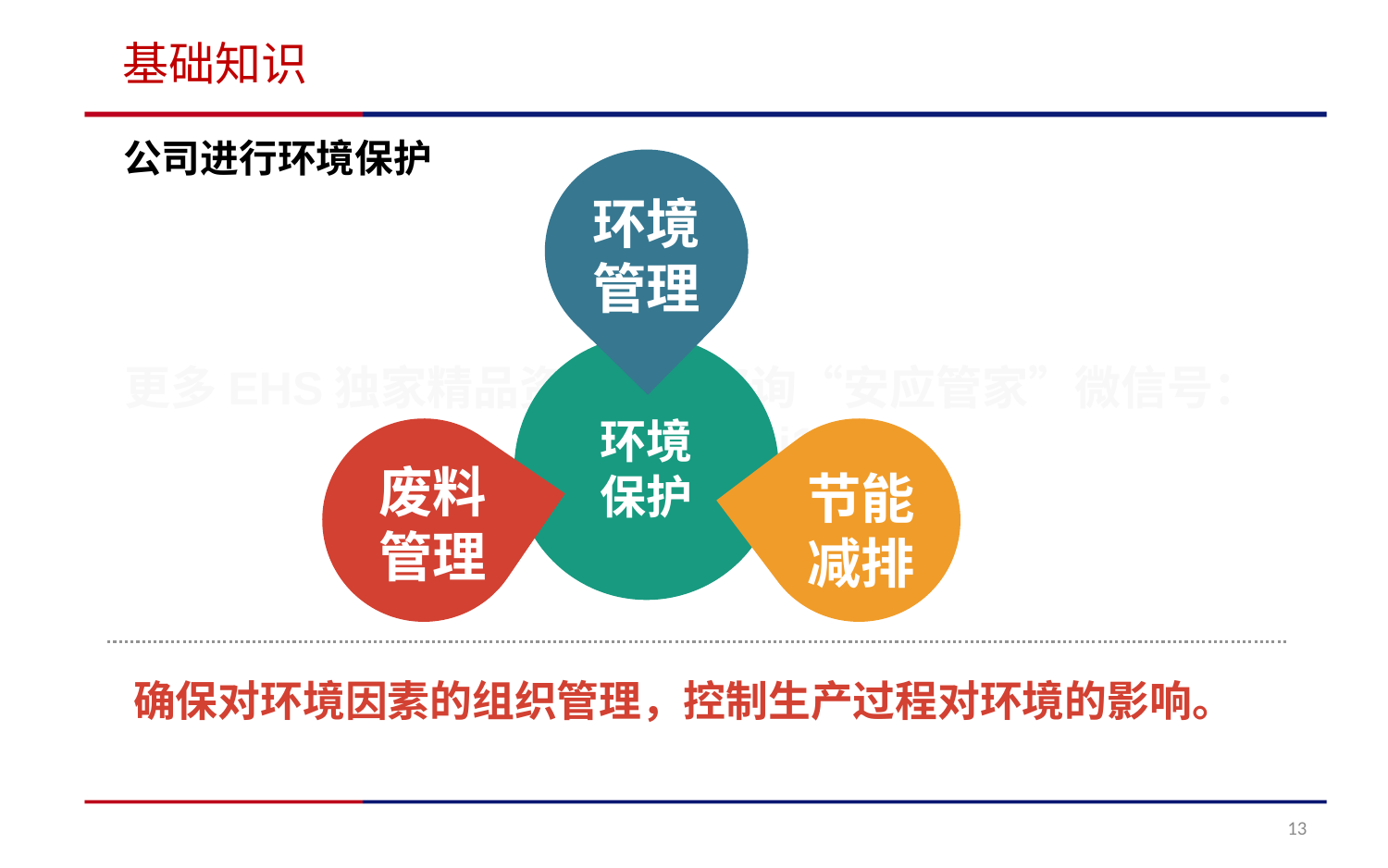

基础知识
公司进行环境保护

环境
管理

环境
保护

废料
管理
节能
减排

确保对环境因素的组织管理，控制生产过程对环境的影响。